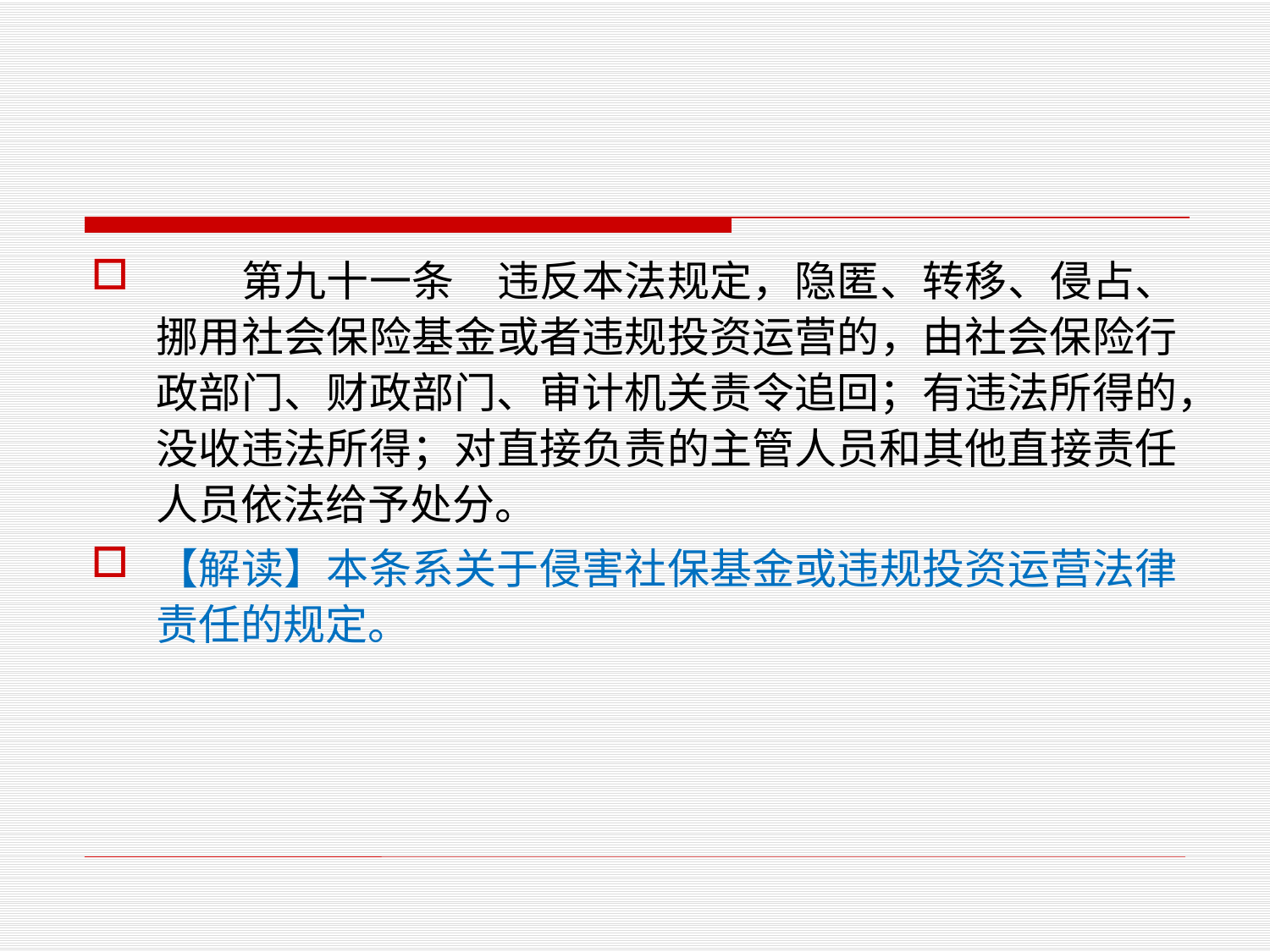

第九十一条　违反本法规定，隐匿、转移、侵占、挪用社会保险基金或者违规投资运营的，由社会保险行政部门、财政部门、审计机关责令追回；有违法所得的，没收违法所得；对直接负责的主管人员和其他直接责任人员依法给予处分。
【解读】本条系关于侵害社保基金或违规投资运营法律责任的规定。